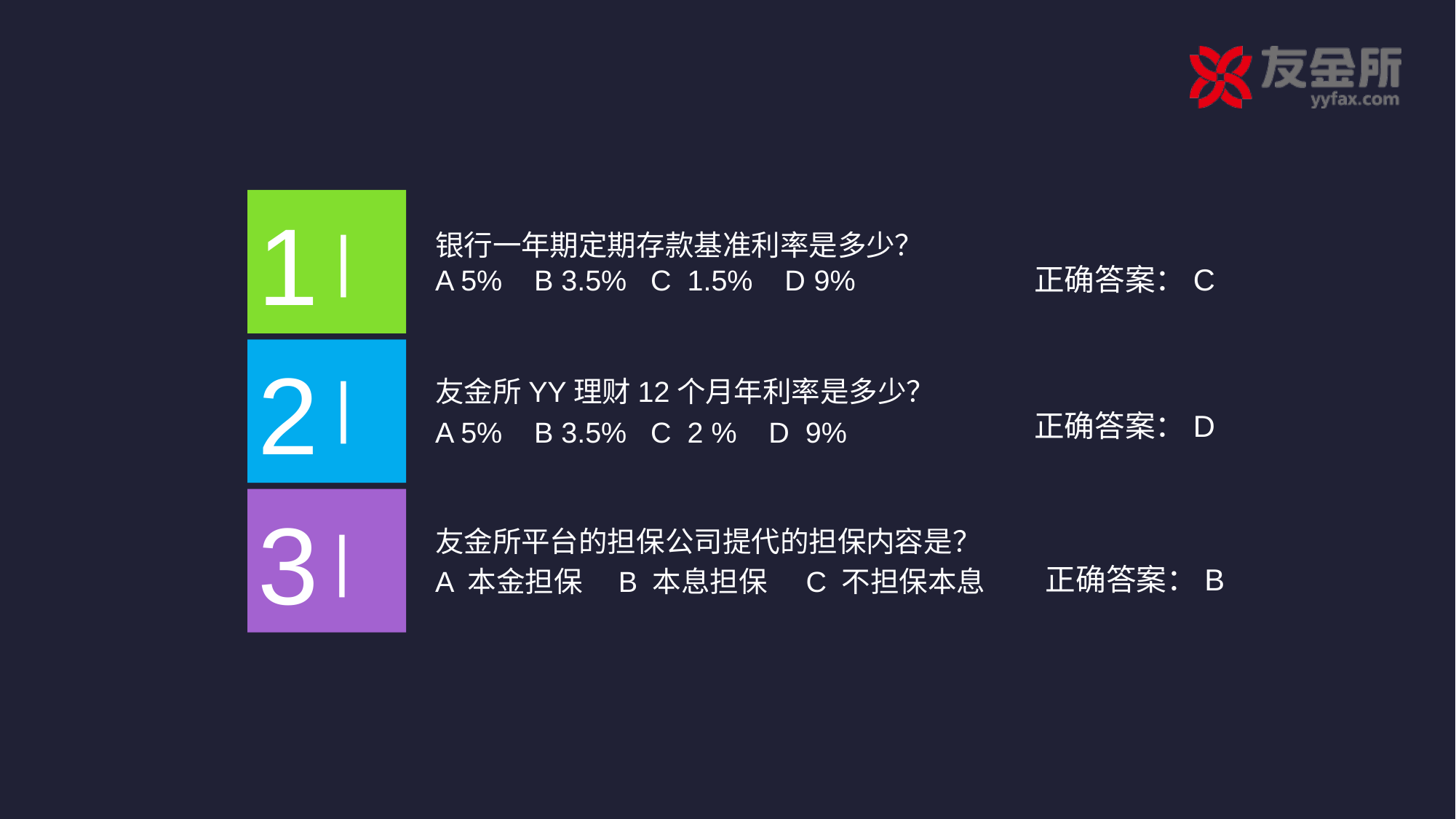

1
银行一年期定期存款基准利率是多少？
A 5%    B 3.5%   C  1.5%    D 9%
|
正确答案：C
2
友金所YY理财12个月年利率是多少？
A 5%    B 3.5%   C  2 %    D  9%
|
正确答案：D
3
友金所平台的担保公司提代的担保内容是？
A 本金担保　B 本息担保     C 不担保本息
|
正确答案：B